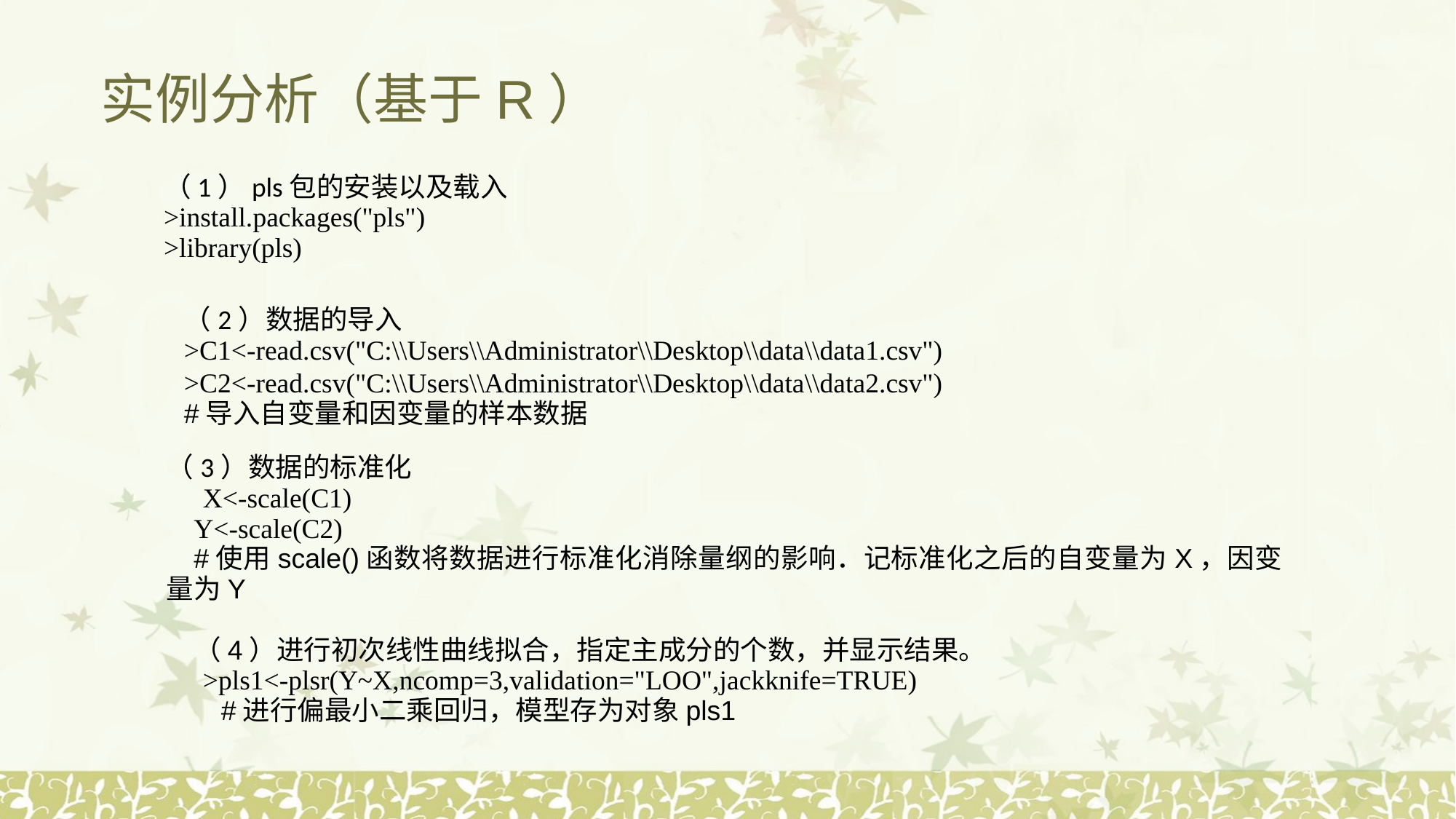

# 实例分析（基于R）
（1）pls包的安装以及载入
>install.packages("pls")
>library(pls)
（2）数据的导入
>C1<-read.csv("C:\\Users\\Administrator\\Desktop\\data\\data1.csv")
>C2<-read.csv("C:\\Users\\Administrator\\Desktop\\data\\data2.csv")
#导入自变量和因变量的样本数据

（3）数据的标准化
X<-scale(C1)
Y<-scale(C2)
#使用scale()函数将数据进行标准化消除量纲的影响．记标准化之后的自变量为X，因变量为Y

（4）进行初次线性曲线拟合，指定主成分的个数，并显示结果。
>pls1<-plsr(Y~X,ncomp=3,validation="LOO",jackknife=TRUE)
#进行偏最小二乘回归，模型存为对象pls1